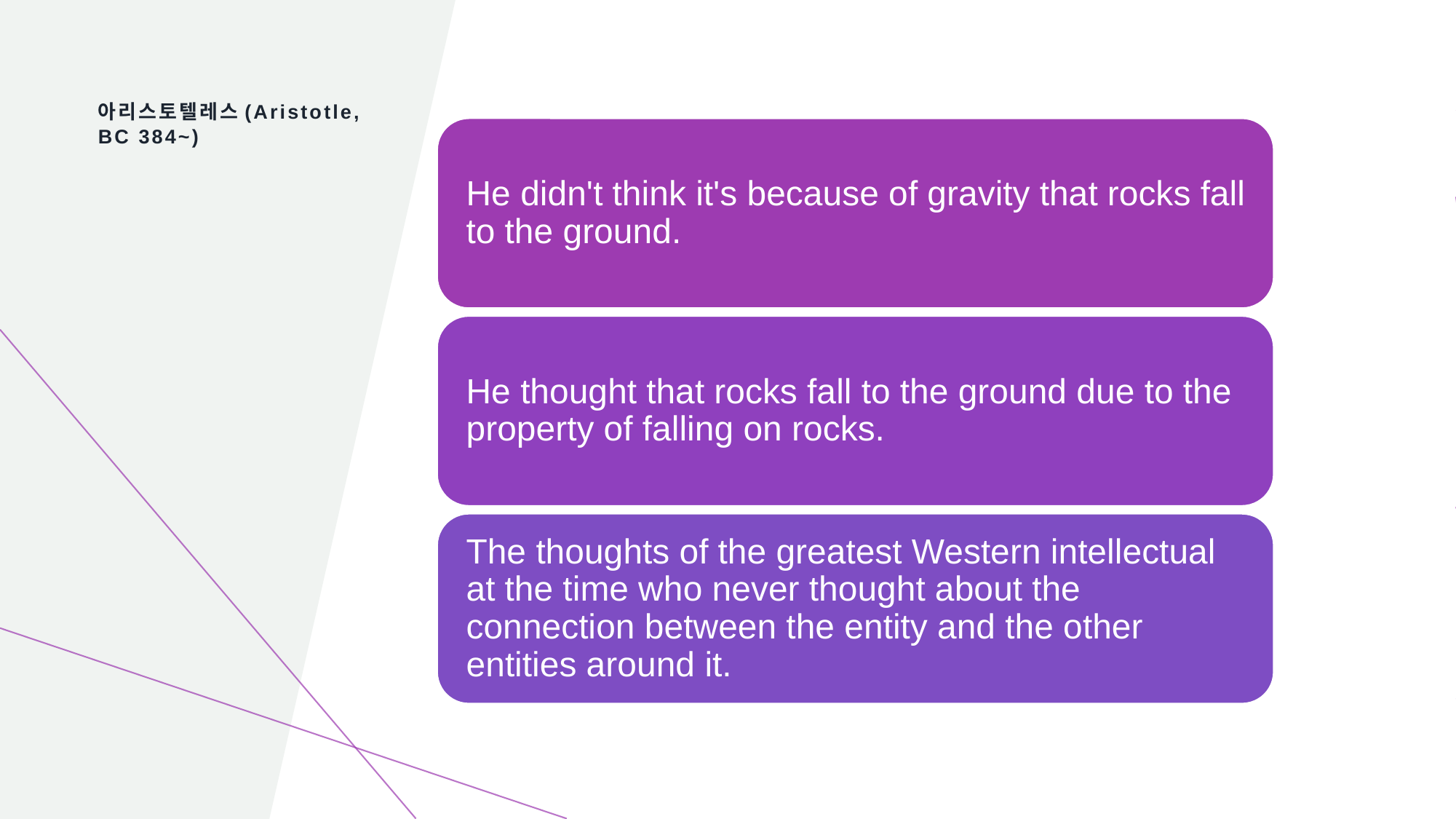

# 아리스토텔레스(Aristotle, BC 384~)
He didn't think it's because of gravity that rocks fall to the ground.
He thought that rocks fall to the ground due to the property of falling on rocks.
The thoughts of the greatest Western intellectual at the time who never thought about the connection between the entity and the other entities around it.